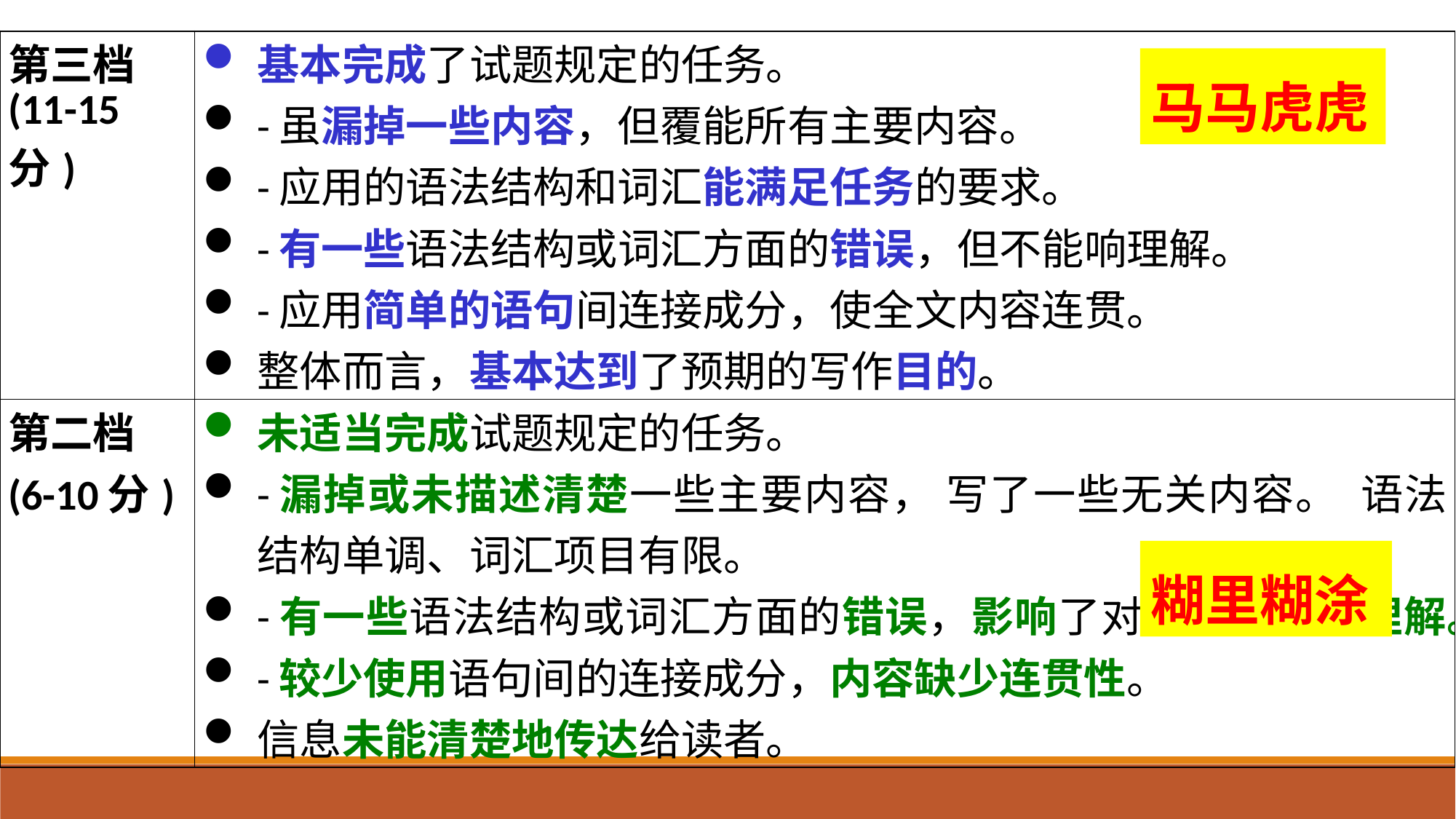

| 第三档 (11-15分) | 基本完成了试题规定的任务。 -虽漏掉一些内容，但覆能所有主要内容。 -应用的语法结构和词汇能满足任务的要求。 -有一些语法结构或词汇方面的错误，但不能响理解。 -应用简单的语句间连接成分，使全文内容连贯。 整体而言，基本达到了预期的写作目的。 |
| --- | --- |
| 第二档 (6-10分) | 未适当完成试题规定的任务。 -漏掉或未描述清楚一些主要内容， 写了一些无关内容。 语法结构单调、词汇项目有限。 -有一些语法结构或词汇方面的错误，影响了对写作内容的理解。 -较少使用语句间的连接成分，内容缺少连贯性。 信息未能清楚地传达给读者。 |
马马虎虎
糊里糊涂